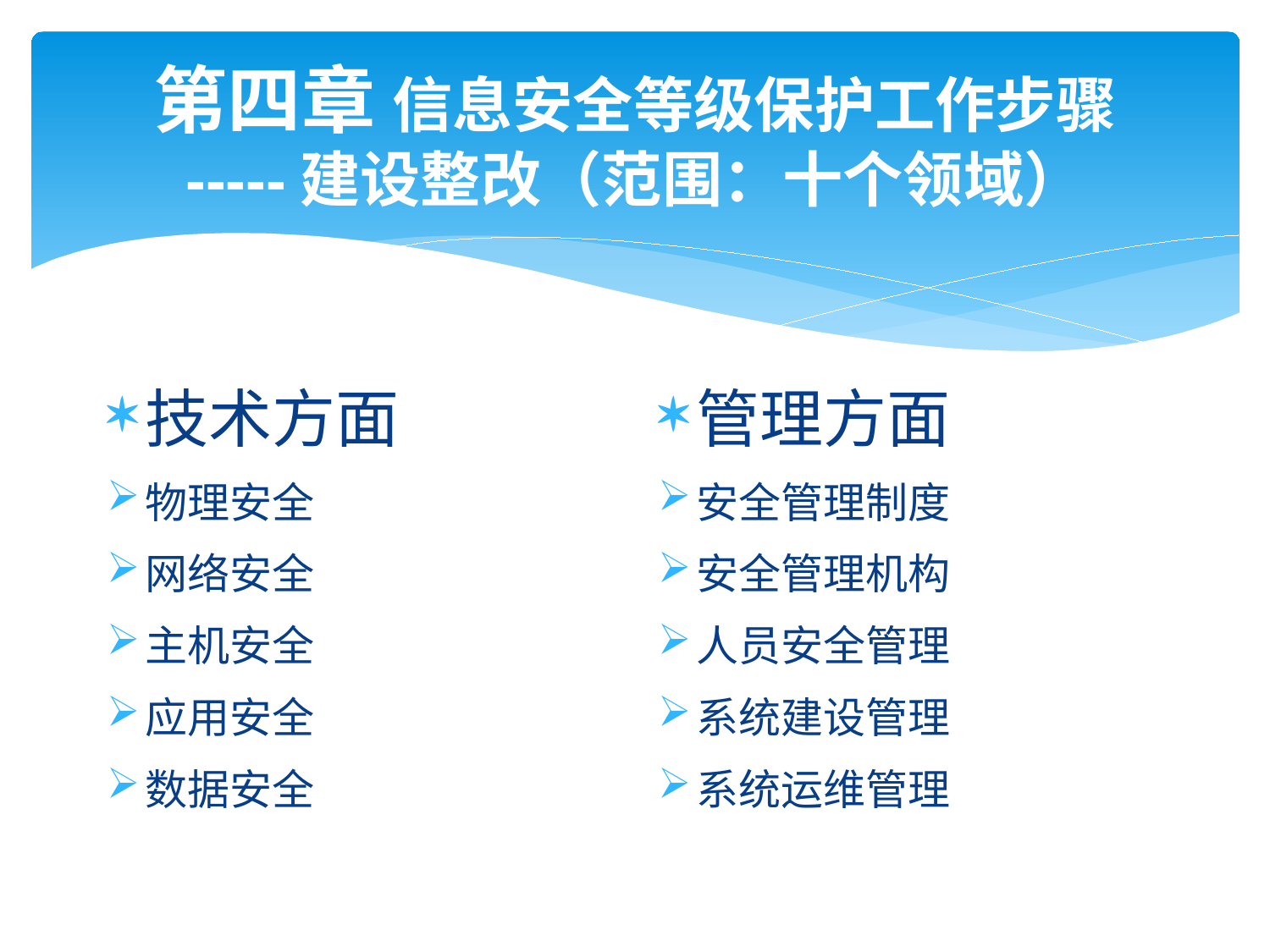

# 第四章 信息安全等级保护工作步骤 -----建设整改（范围：十个领域）
技术方面
物理安全
网络安全
主机安全
应用安全
数据安全
管理方面
安全管理制度
安全管理机构
人员安全管理
系统建设管理
系统运维管理